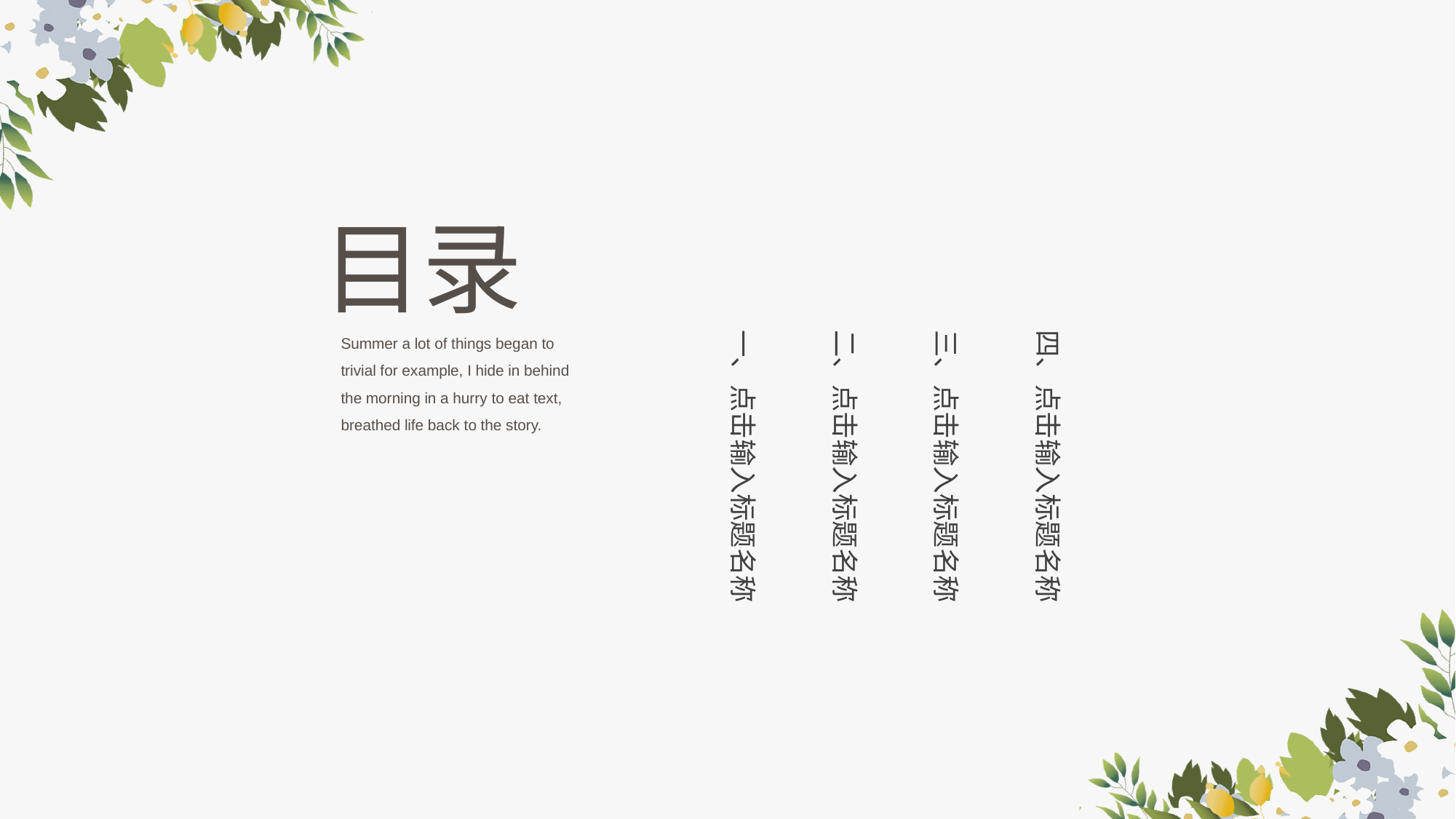

目录
Summer a lot of things began to trivial for example, I hide in behind the morning in a hurry to eat text, breathed life back to the story.
一、点击输入标题名称
二、点击输入标题名称
三、点击输入标题名称
四、点击输入标题名称